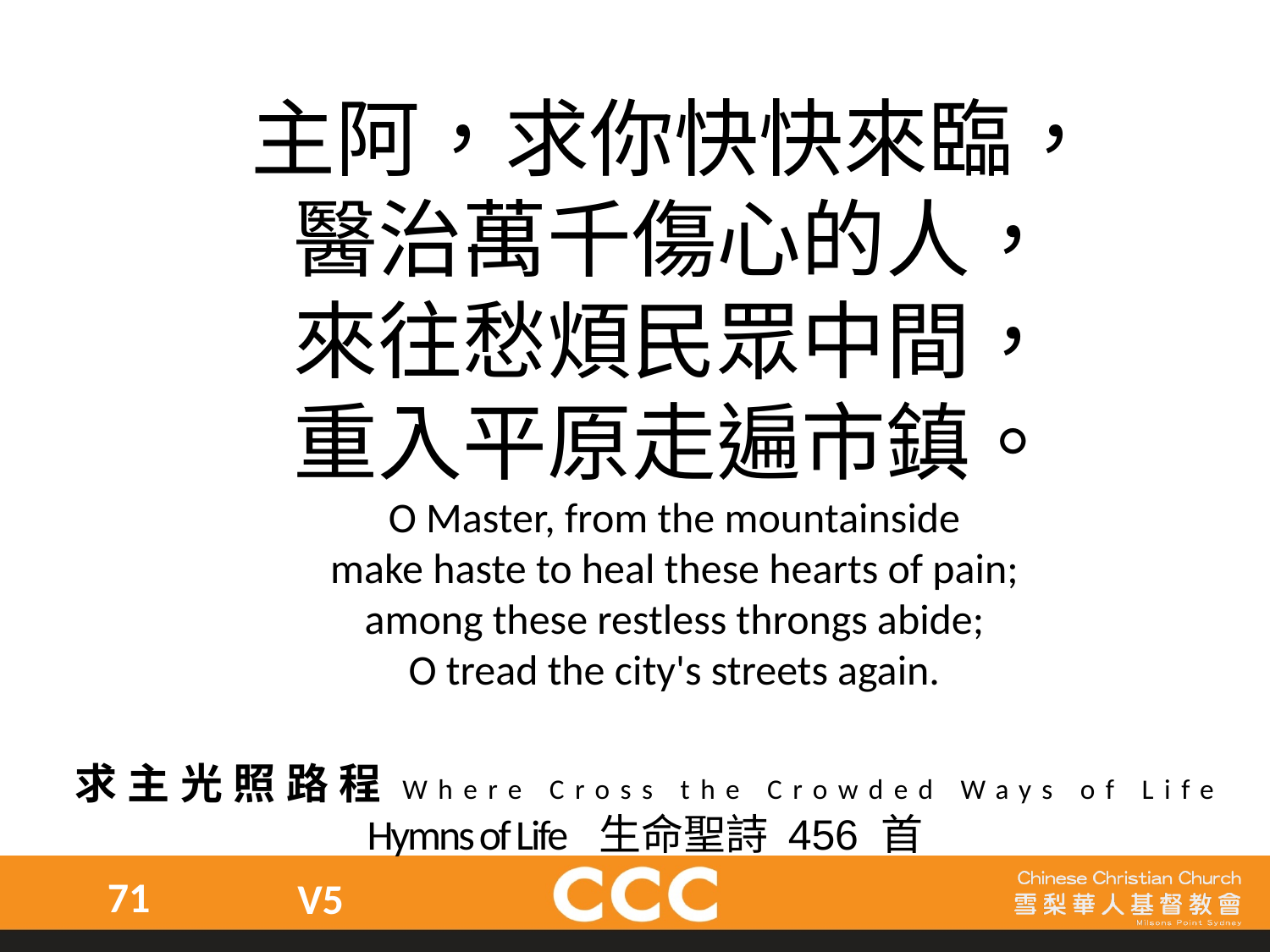

主阿，求你快快來臨，
醫治萬千傷心的人，
來往愁煩民眾中間，
重入平原走遍市鎮。
O Master, from the mountainside
make haste to heal these hearts of pain;
among these restless throngs abide;
O tread the city's streets again.
求主光照路程Where Cross the Crowded Ways of Life
Hymns of Life   生命聖詩 456 首
71
V5